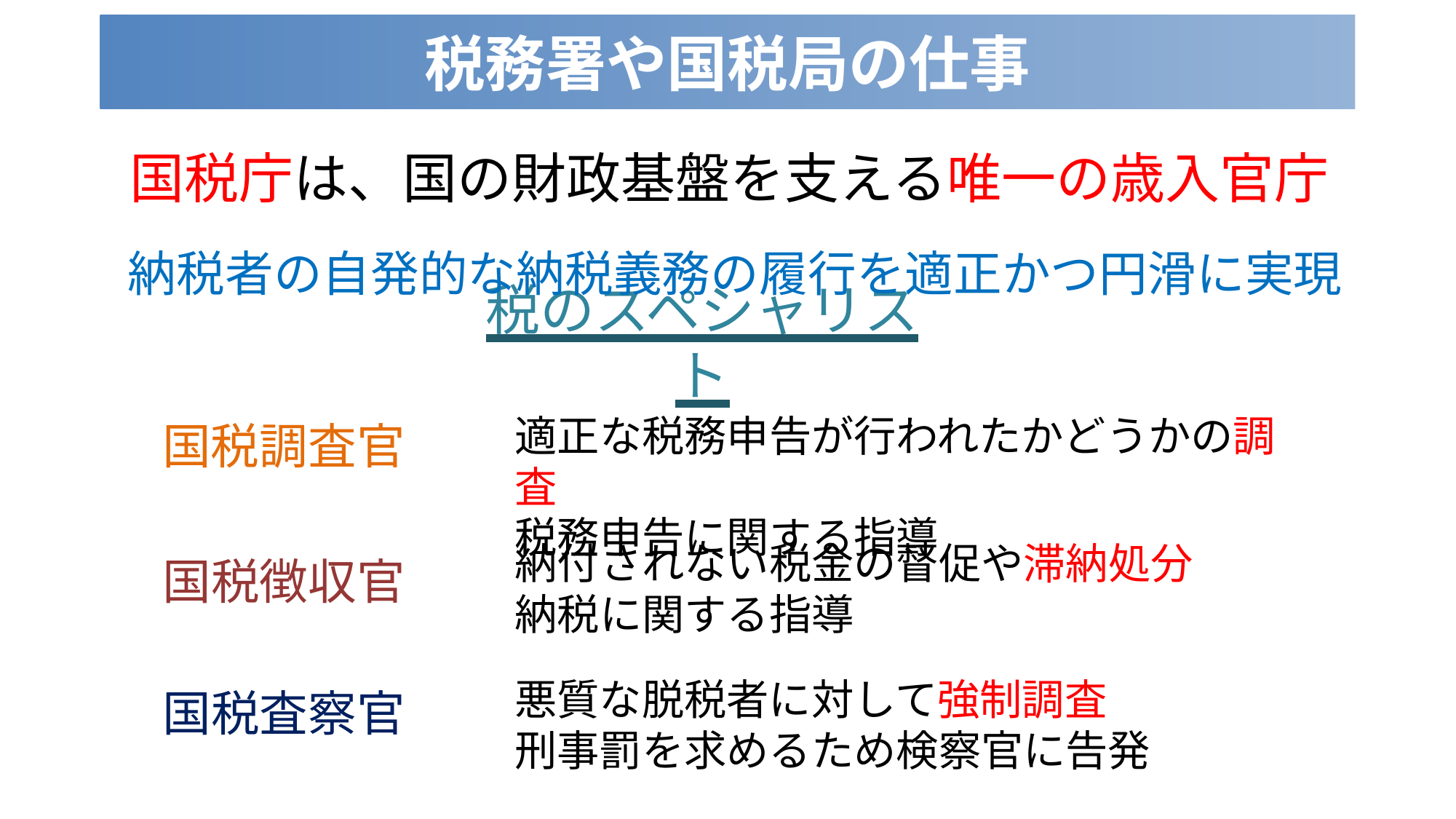

税務署や国税局の仕事
国税庁は、国の財政基盤を支える唯一の歳入官庁
　納税者の自発的な納税義務の履行を適正かつ円滑に実現
税のスペシャリスト
任務
適正な税務申告が行われたかどうかの調査
税務申告に関する指導
国税調査官
納付されない税金の督促や滞納処分
納税に関する指導
国税徴収官
悪質な脱税者に対して強制調査
刑事罰を求めるため検察官に告発
国税査察官